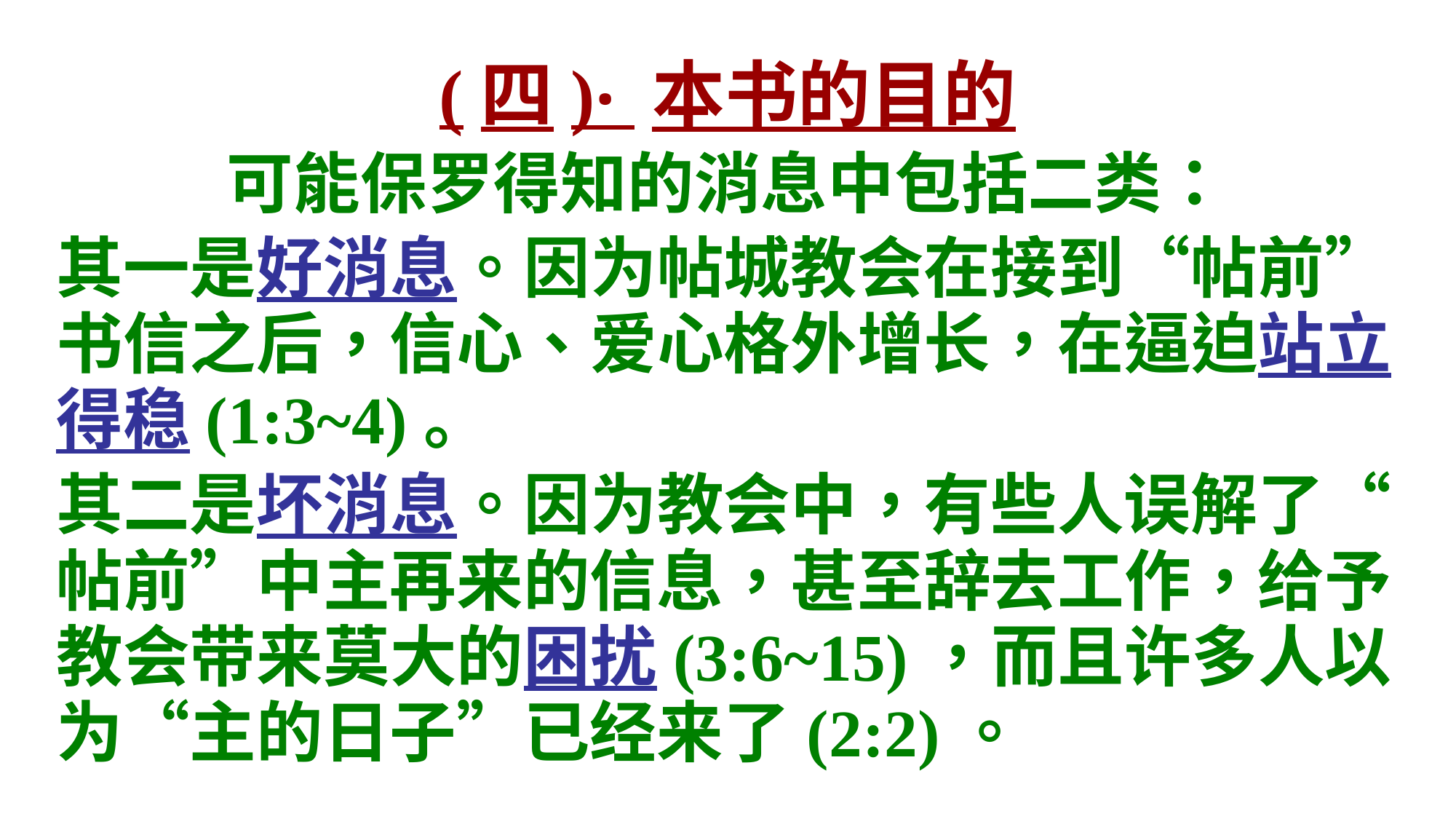

(四)‧ 本书的目的
可能保罗得知的消息中包括二类：
其一是好消息。因为帖城教会在接到“帖前”书信之后，信心、爱心格外增长，在逼迫站立得稳(1:3~4)。
其二是坏消息。因为教会中，有些人误解了“帖前”中主再来的信息，甚至辞去工作，给予教会带来莫大的困扰(3:6~15)，而且许多人以为“主的日子”已经来了(2:2)。